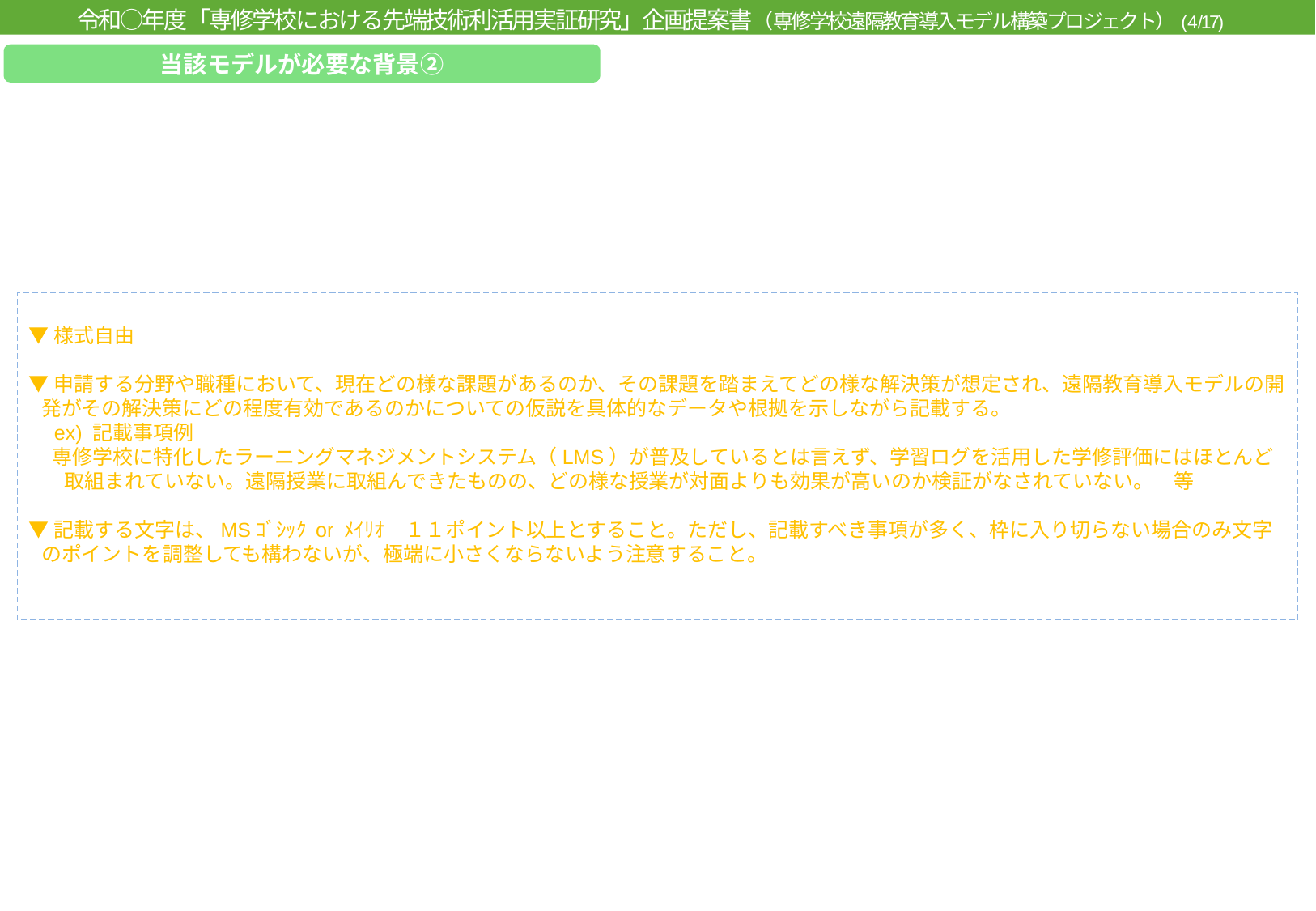

令和○年度「専修学校における先端技術利活用実証研究」企画提案書（ 専修学校遠隔教育導入モデル構築プロジェクト）(4/17)
当該モデルが必要な背景②

▼様式自由

▼申請する分野や職種において、現在どの様な課題があるのか、その課題を踏まえてどの様な解決策が想定され、遠隔教育導入モデルの開発がその解決策にどの程度有効であるのかについての仮説を具体的なデータや根拠を示しながら記載する。
　ex) 記載事項例
専修学校に特化したラーニングマネジメントシステム（LMS）が普及しているとは言えず、学習ログを活用した学修評価にはほとんど取組まれていない。遠隔授業に取組んできたものの、どの様な授業が対面よりも効果が高いのか検証がなされていない。　等

▼記載する文字は、MSｺﾞｼｯｸ or ﾒｲﾘｵ　１１ポイント以上とすること。ただし、記載すべき事項が多く、枠に入り切らない場合のみ文字のポイントを調整しても構わないが、極端に小さくならないよう注意すること。